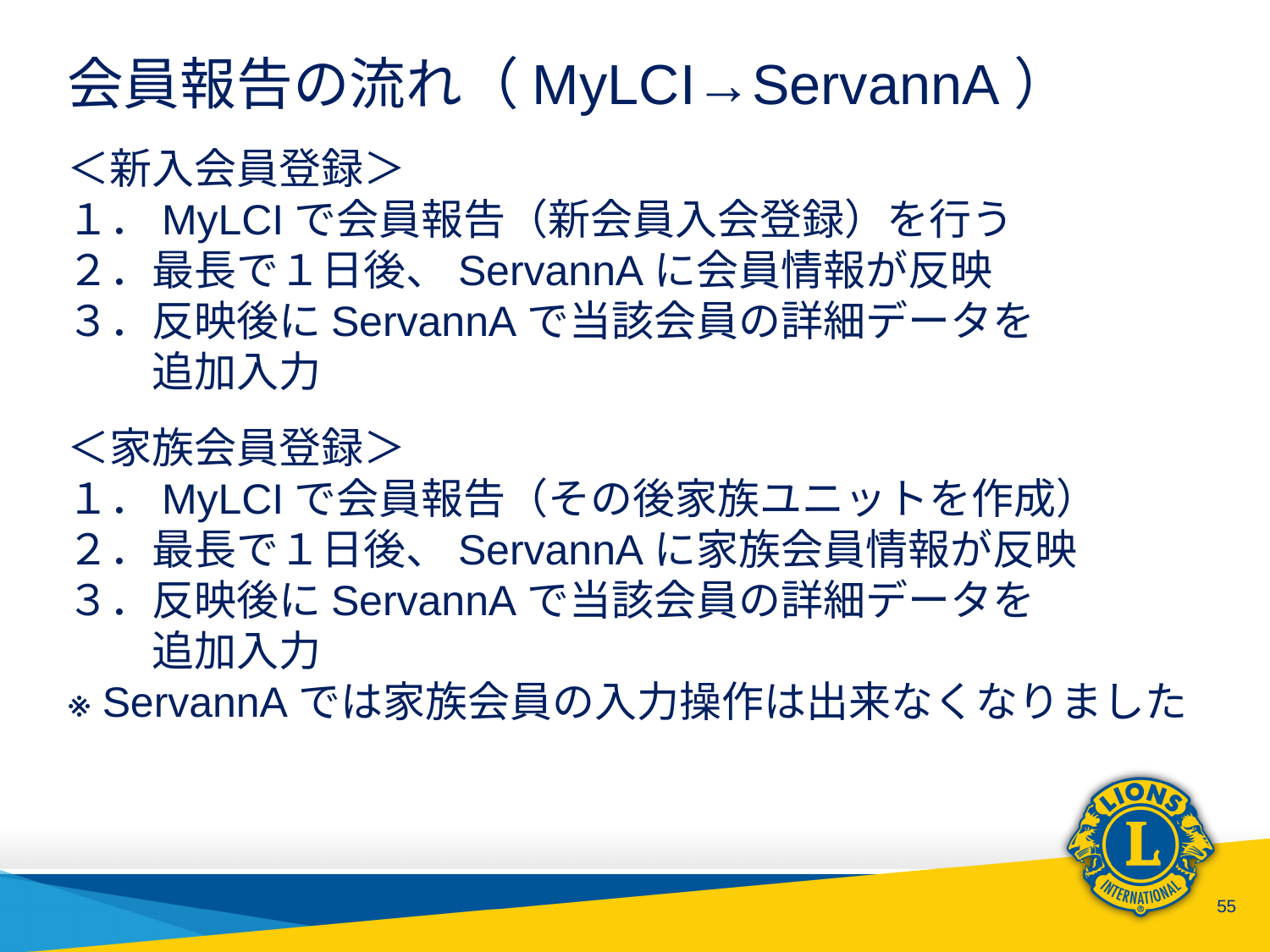

会員報告の流れ（MyLCI→ServannA）

＜新入会員登録＞
１．MyLCIで会員報告（新会員入会登録）を行う
２．最長で１日後、ServannAに会員情報が反映
３．反映後にServannAで当該会員の詳細データを
　　追加入力

＜家族会員登録＞
１．MyLCIで会員報告（その後家族ユニットを作成）
２．最長で１日後、ServannAに家族会員情報が反映
３．反映後にServannAで当該会員の詳細データを
　　追加入力
※ServannAでは家族会員の入力操作は出来なくなりました